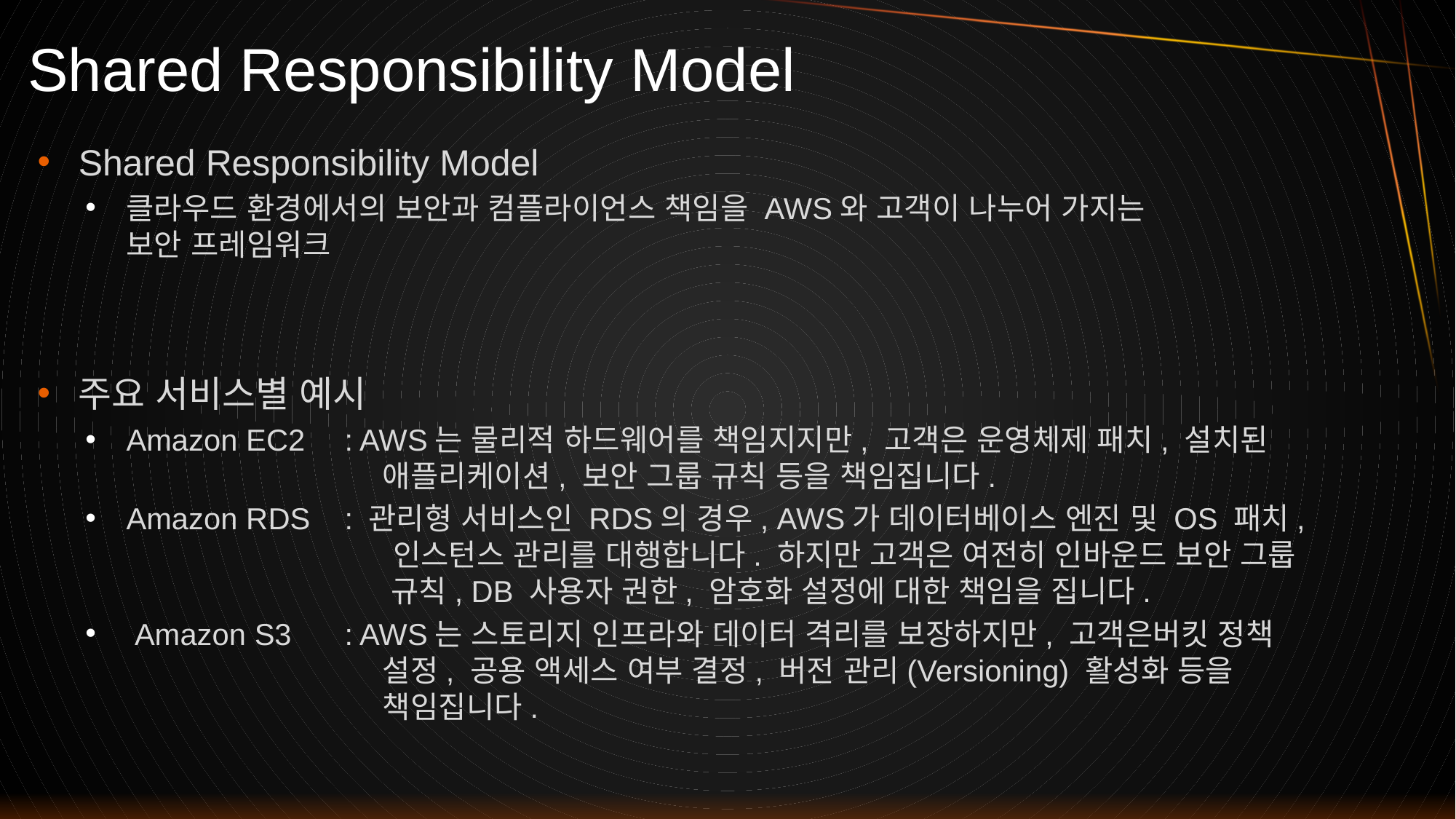

# Shared Responsibility Model
Shared Responsibility Model
클라우드 환경에서의 보안과 컴플라이언스 책임을 AWS와 고객이 나누어 가지는
보안 프레임워크

주요 서비스별 예시
Amazon EC2 	: AWS는 물리적 하드웨어를 책임지지만, 고객은 운영체제 패치, 설치된
                              애플리케이션, 보안 그룹 규칙 등을 책임집니다.
Amazon RDS	: 관리형 서비스인 RDS의 경우, AWS가 데이터베이스 엔진 및 OS 패치,
                               인스턴스 관리를 대행합니다. 하지만 고객은 여전히 인바운드 보안 그룹
                               규칙, DB 사용자 권한, 암호화 설정에 대한 책임을 집니다.
 Amazon S3 	: AWS는 스토리지 인프라와 데이터 격리를 보장하지만, 고객은버킷 정책
                              설정, 공용 액세스 여부 결정, 버전 관리(Versioning) 활성화 등을
                              책임집니다.